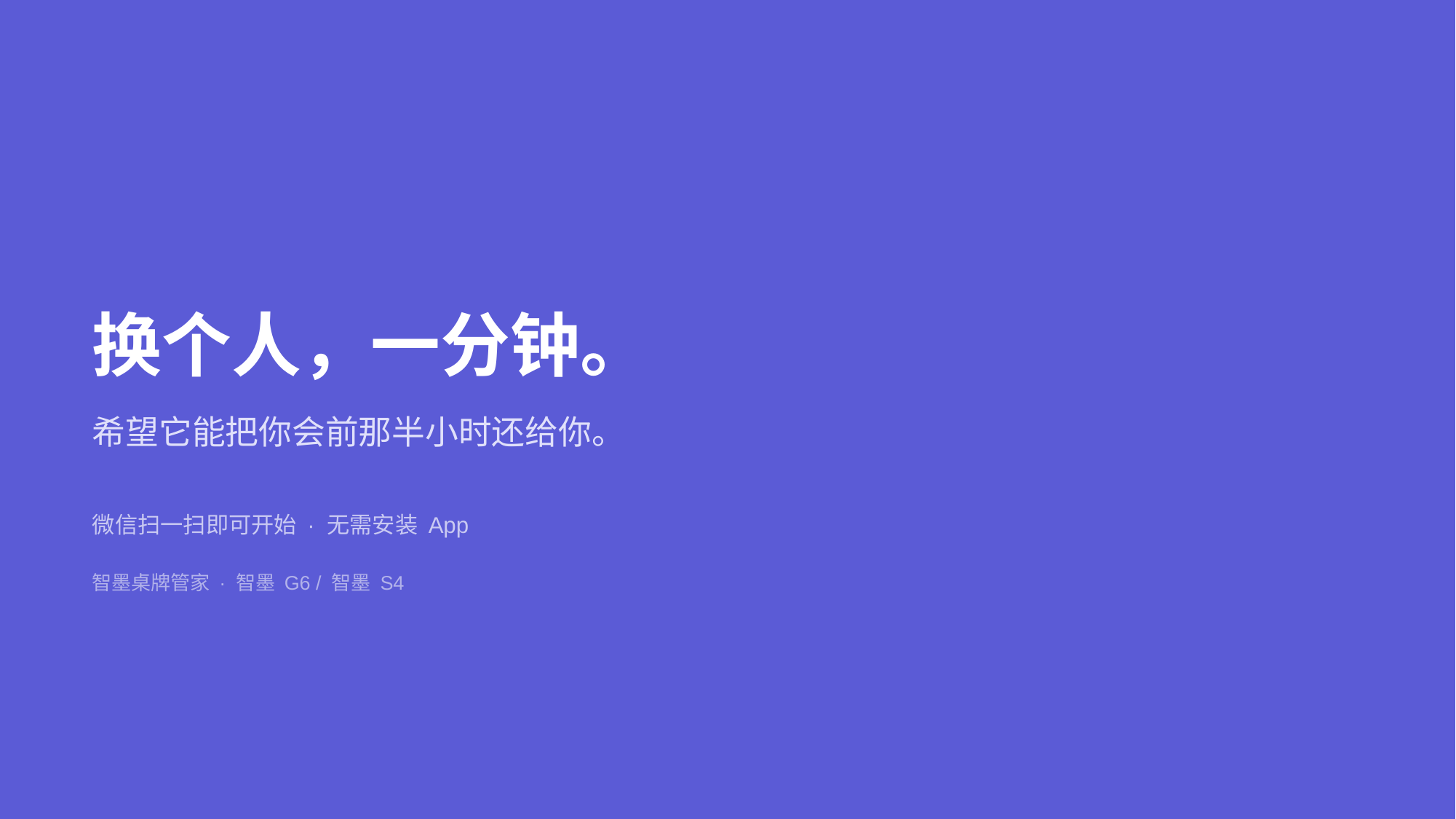

换个人，一分钟。
希望它能把你会前那半小时还给你。
微信扫一扫即可开始 · 无需安装 App
智墨桌牌管家 · 智墨 G6 / 智墨 S4